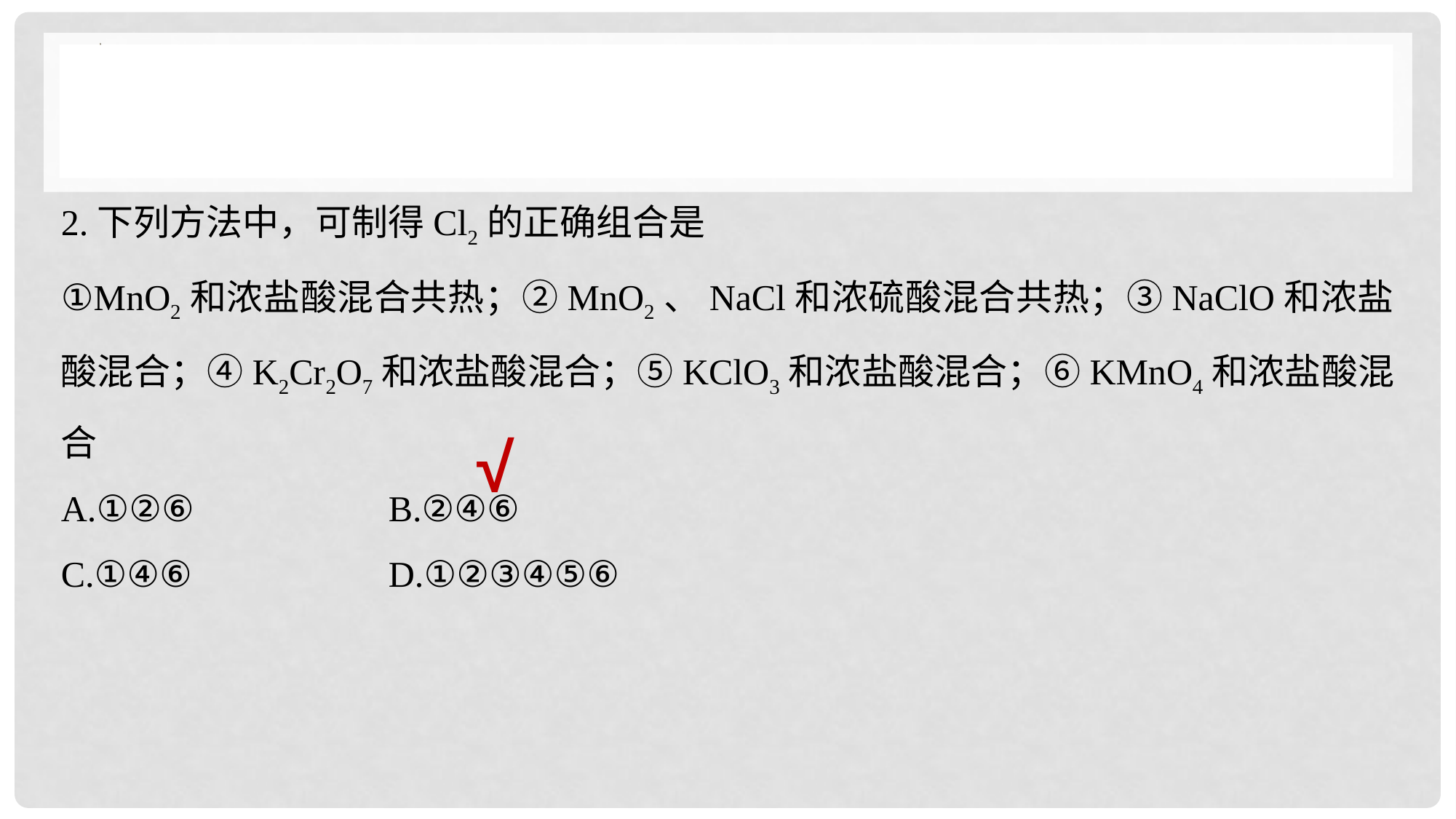

2.下列方法中，可制得Cl2的正确组合是
①MnO2和浓盐酸混合共热；②MnO2、NaCl和浓硫酸混合共热；③NaClO和浓盐酸混合；④K2Cr2O7和浓盐酸混合；⑤KClO3和浓盐酸混合；⑥KMnO4和浓盐酸混合
A.①②⑥  		B.②④⑥
C.①④⑥  		D.①②③④⑤⑥
√